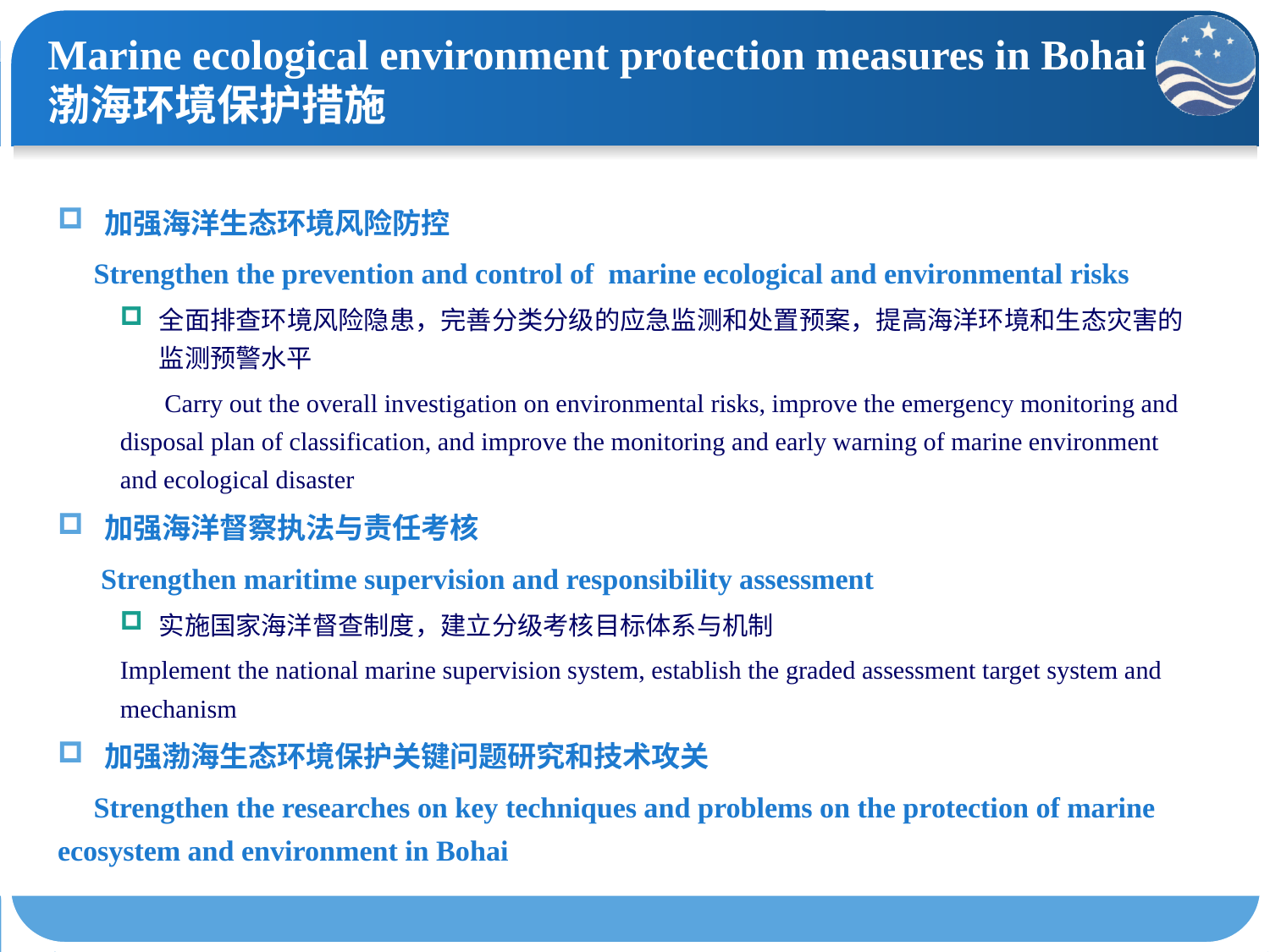

# Marine ecological environment protection measures in Bohai 渤海环境保护措施
加强海洋生态环境风险防控
     Strengthen the prevention and control of  marine ecological and environmental risks
全面排查环境风险隐患，完善分类分级的应急监测和处置预案，提高海洋环境和生态灾害的监测预警水平
       Carry out the overall investigation on environmental risks, improve the emergency monitoring and disposal plan of classification, and improve the monitoring and early warning of marine environment and ecological disaster
加强海洋督察执法与责任考核
      Strengthen maritime supervision and responsibility assessment
实施国家海洋督查制度，建立分级考核目标体系与机制
Implement the national marine supervision system, establish the graded assessment target system and mechanism
加强渤海生态环境保护关键问题研究和技术攻关
     Strengthen the researches on key techniques and problems on the protection of marine ecosystem and environment in Bohai